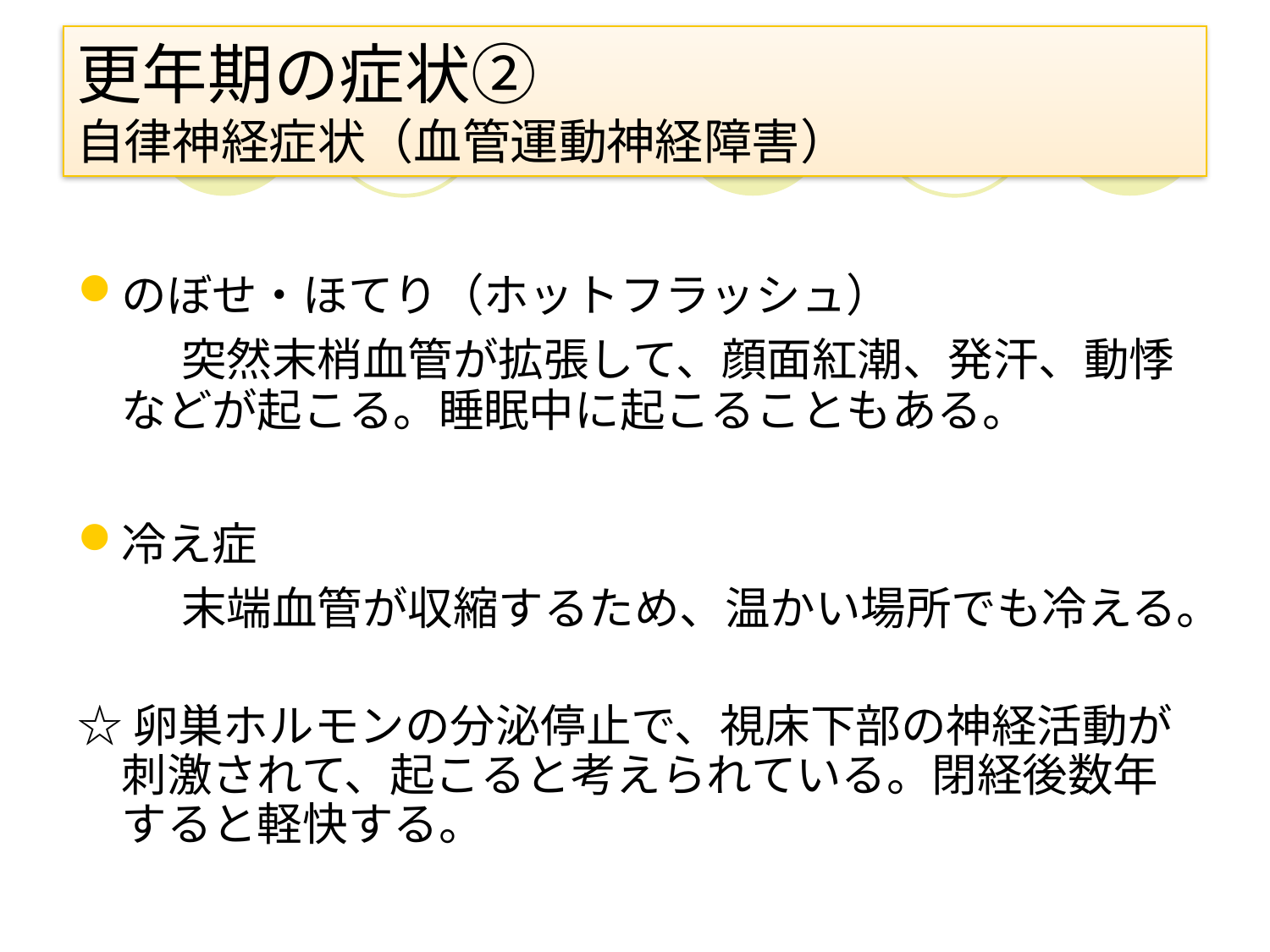

# 更年期の症状② 自律神経症状（血管運動神経障害）
のぼせ・ほてり（ホットフラッシュ）
　　突然末梢血管が拡張して、顔面紅潮、発汗、動悸などが起こる。睡眠中に起こることもある。

冷え症
　　末端血管が収縮するため、温かい場所でも冷える。

☆卵巣ホルモンの分泌停止で、視床下部の神経活動が刺激されて、起こると考えられている。閉経後数年すると軽快する。